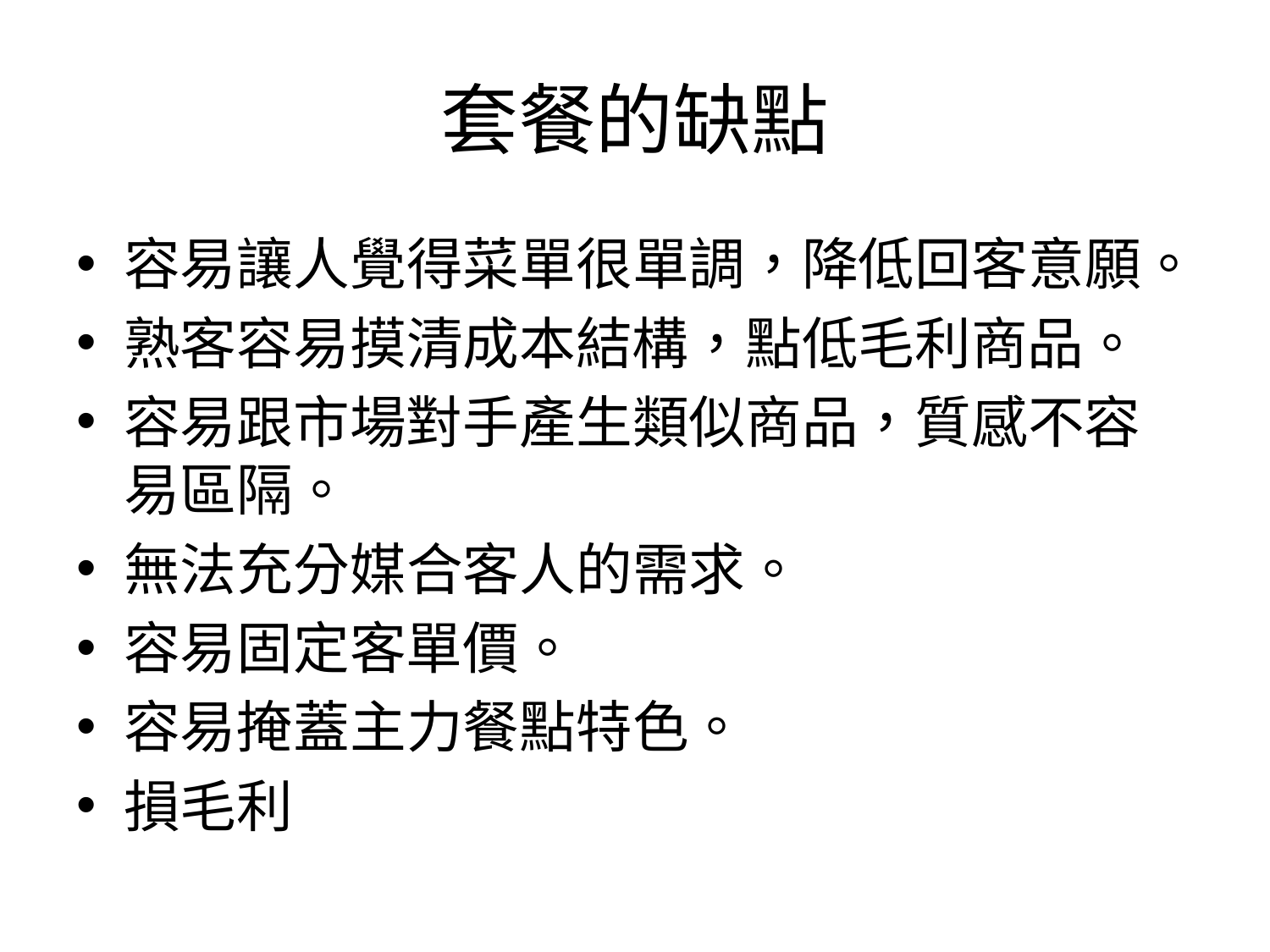

# 套餐的缺點
容易讓人覺得菜單很單調，降低回客意願。
熟客容易摸清成本結構，點低毛利商品。
容易跟市場對手產生類似商品，質感不容易區隔。
無法充分媒合客人的需求。
容易固定客單價。
容易掩蓋主力餐點特色。
損毛利